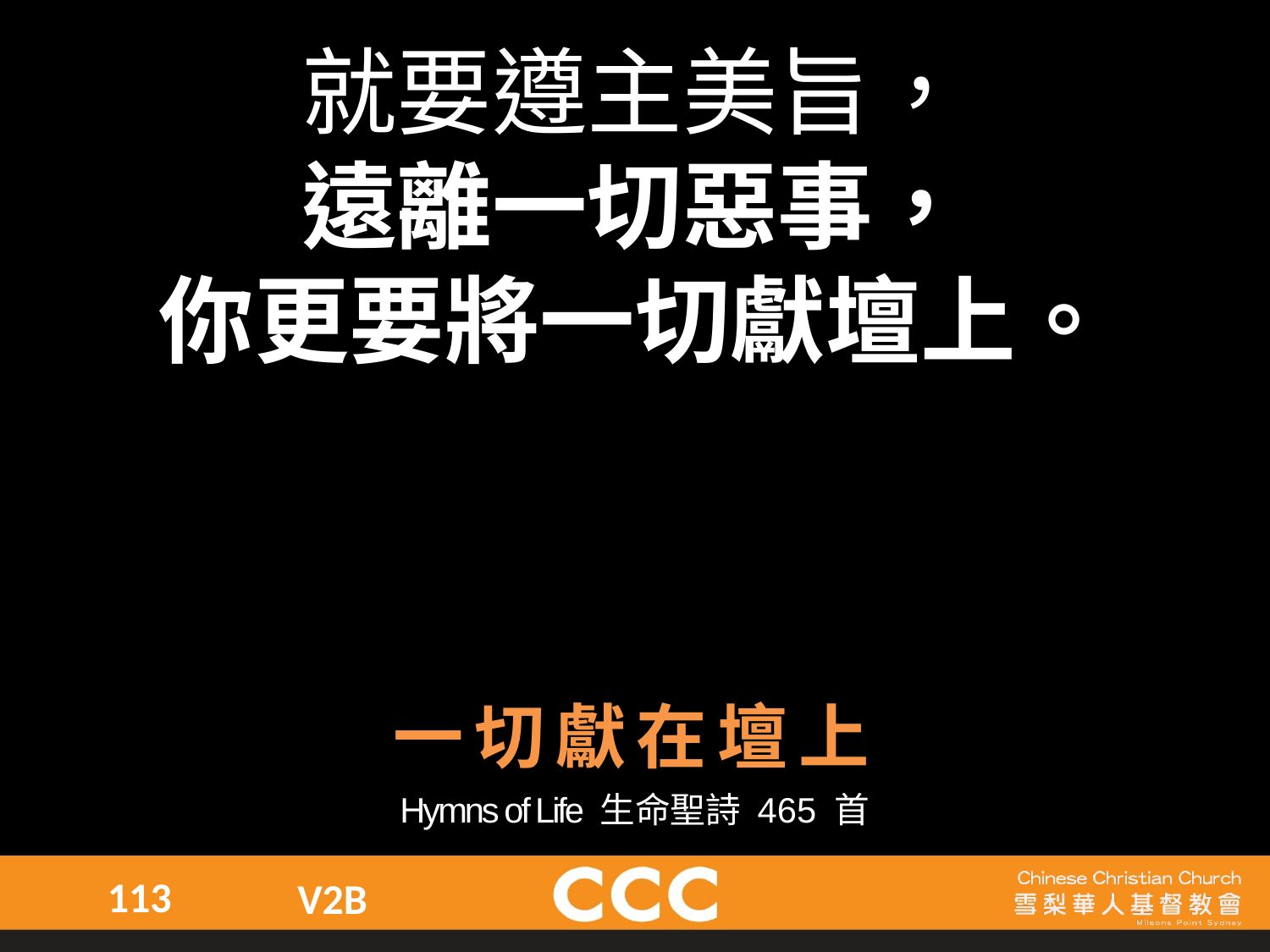

就要遵主美旨，
遠離一切惡事，
你更要將一切獻壇上。
一切獻在壇上
Hymns of Life 生命聖詩 465 首
113
V2B